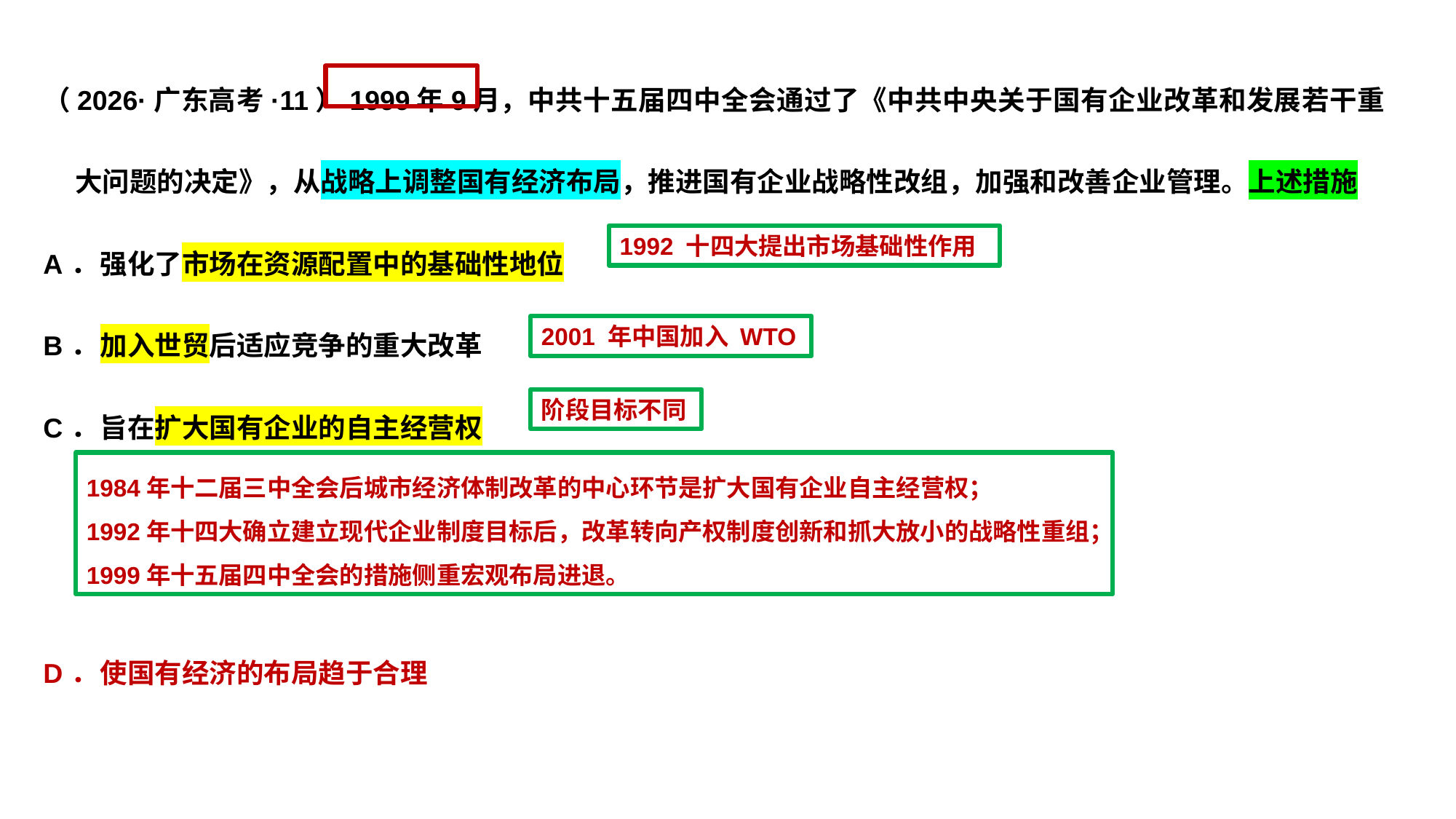

（2026·广东高考·11）1999年9月，中共十五届四中全会通过了《中共中央关于国有企业改革和发展若干重大问题的决定》，从战略上调整国有经济布局，推进国有企业战略性改组，加强和改善企业管理。上述措施
A．强化了市场在资源配置中的基础性地位
B．加入世贸后适应竞争的重大改革
C．旨在扩大国有企业的自主经营权

D．使国有经济的布局趋于合理

1992 十四大提出市场基础性作用
2001 年中国加入 WTO
阶段目标不同
1984年十二届三中全会后城市经济体制改革的中心环节是扩大国有企业自主经营权；
1992年十四大确立建立现代企业制度目标后，改革转向产权制度创新和抓大放小的战略性重组；
1999年十五届四中全会的措施侧重宏观布局进退。